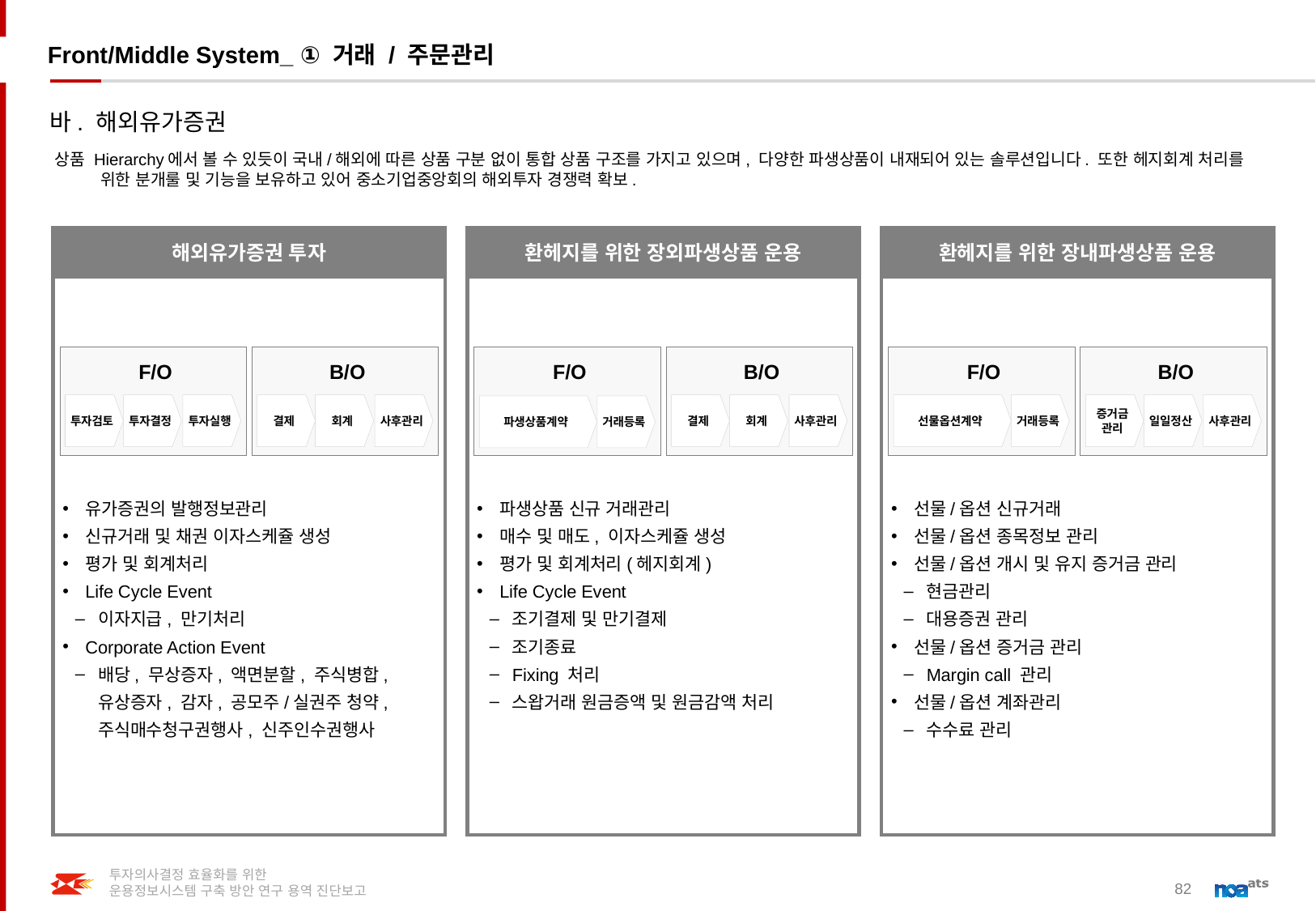

# Front/Middle System_ ① 거래 / 주문관리
바. 해외유가증권
상품 Hierarchy에서 볼 수 있듯이 국내/해외에 따른 상품 구분 없이 통합 상품 구조를 가지고 있으며, 다양한 파생상품이 내재되어 있는 솔루션입니다. 또한 헤지회계 처리를 위한 분개룰 및 기능을 보유하고 있어 중소기업중앙회의 해외투자 경쟁력 확보.
해외유가증권 투자
유가증권의 발행정보관리
신규거래 및 채권 이자스케쥴 생성
평가 및 회계처리
Life Cycle Event
이자지급, 만기처리
Corporate Action Event
배당, 무상증자, 액면분할, 주식병합, 유상증자, 감자, 공모주/실권주 청약, 주식매수청구권행사, 신주인수권행사
B/O
결제
회계
사후관리
F/O
투자검토
투자결정
투자실행
환헤지를 위한 장외파생상품 운용
파생상품 신규 거래관리
매수 및 매도, 이자스케쥴 생성
평가 및 회계처리(헤지회계)
Life Cycle Event
조기결제 및 만기결제
조기종료
Fixing 처리
스왑거래 원금증액 및 원금감액 처리
F/O
파생상품계약
거래등록
B/O
결제
회계
사후관리
환헤지를 위한 장내파생상품 운용
선물/옵션 신규거래
선물/옵션 종목정보 관리
선물/옵션 개시 및 유지 증거금 관리
현금관리
대용증권 관리
선물/옵션 증거금 관리
Margin call 관리
선물/옵션 계좌관리
수수료 관리
F/O
선물옵션계약
거래등록
B/O
증거금
관리
사후관리
일일정산